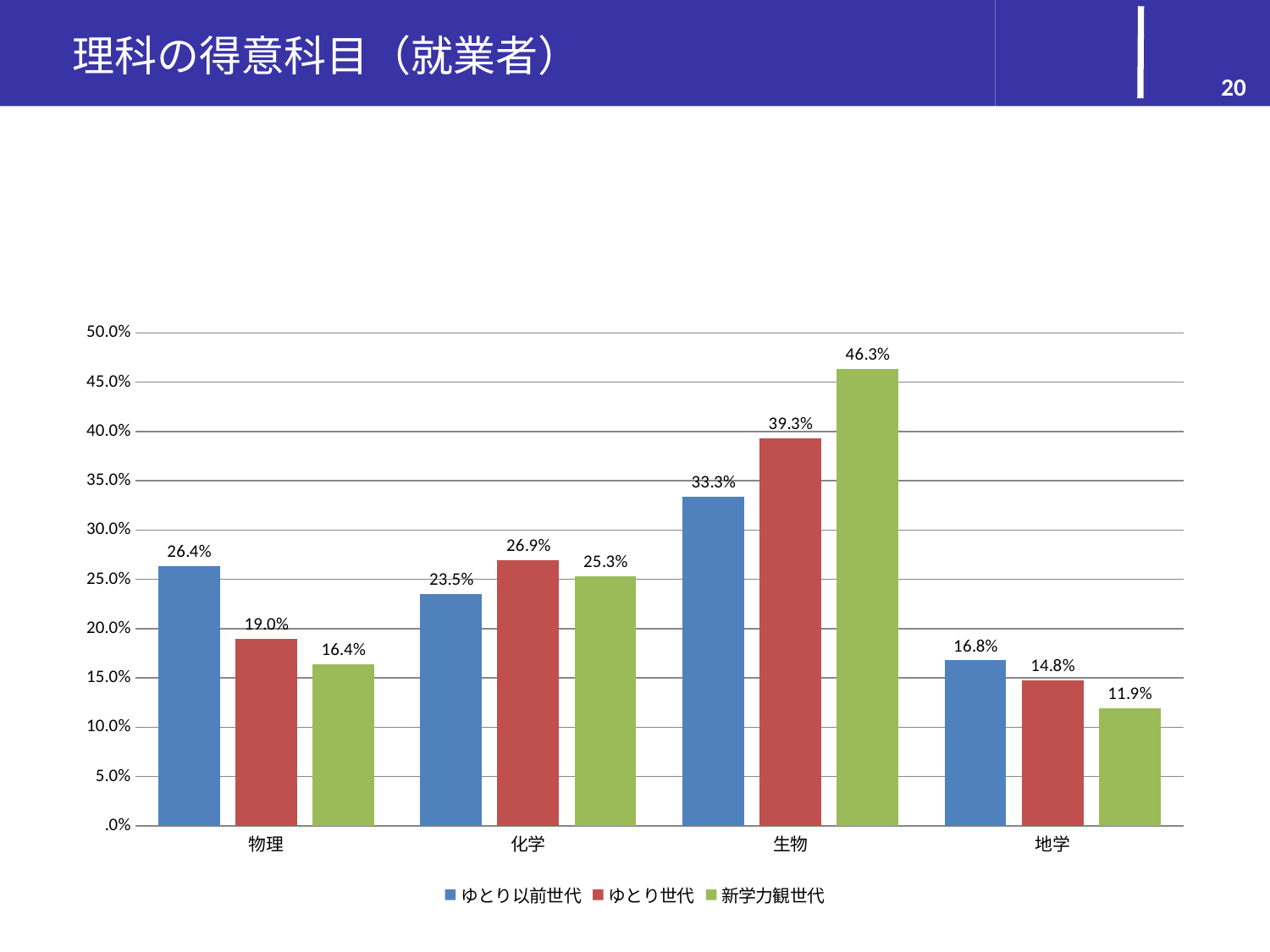

# 理科の得意科目（就業者）
20

### Chart

| Category | ゆとり以前世代 | ゆとり世代 | 新学力観世代 |
|---|---|---|---|
| 物理 | 0.2637996009753933 | 0.18970549217299298 | 0.16410861865407317 |
| 化学 | 0.2349811571713598 | 0.26930220217564615 | 0.2532467532467533 |
| 生物 | 0.3334072267789848 | 0.39320774741310693 | 0.46340023612750886 |
| 地学 | 0.16781201507426324 | 0.14778455823825937 | 0.11924439197166521 |